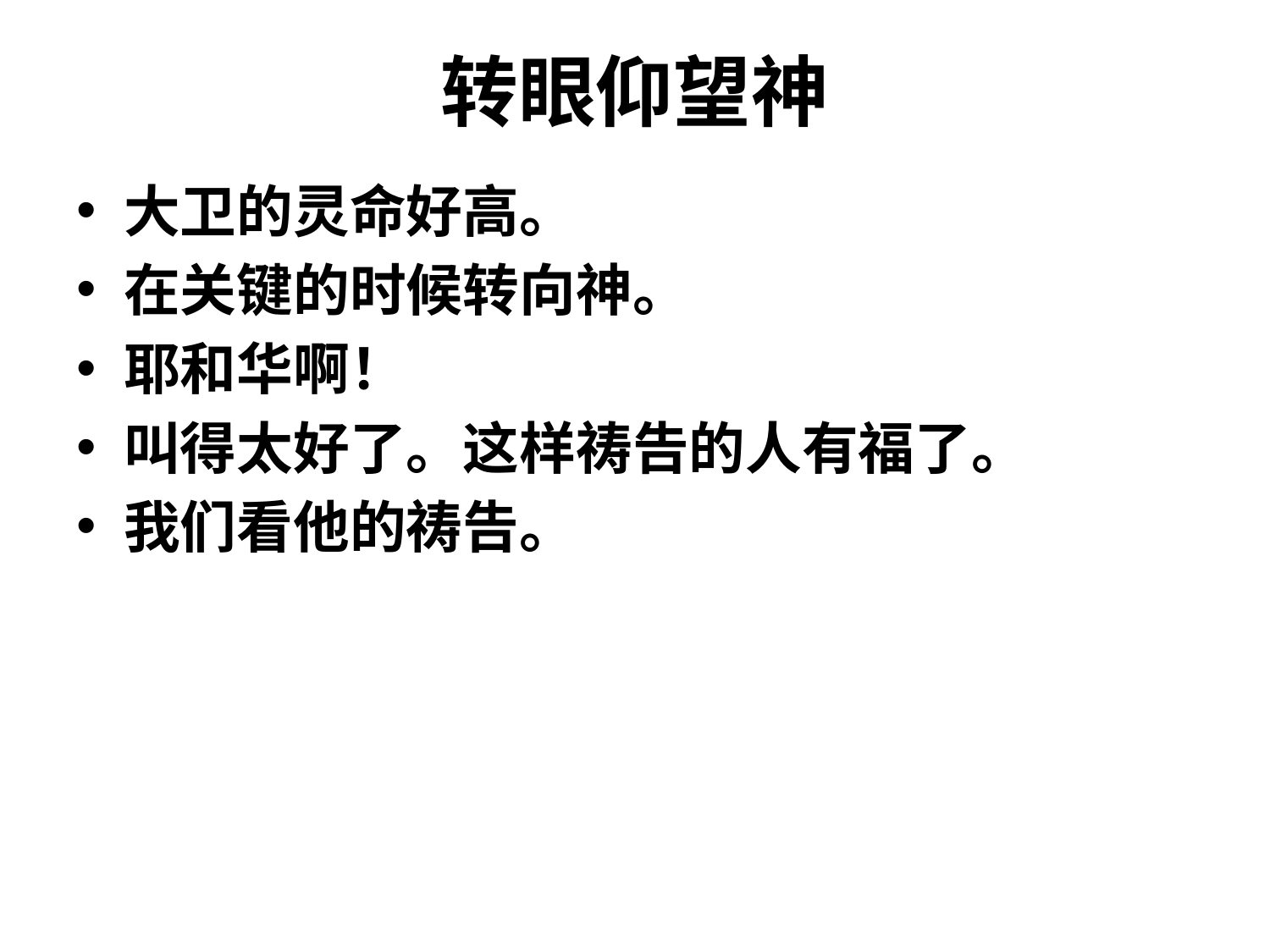

# 转眼仰望神
大卫的灵命好高。
在关键的时候转向神。
耶和华啊！
叫得太好了。这样祷告的人有福了。
我们看他的祷告。